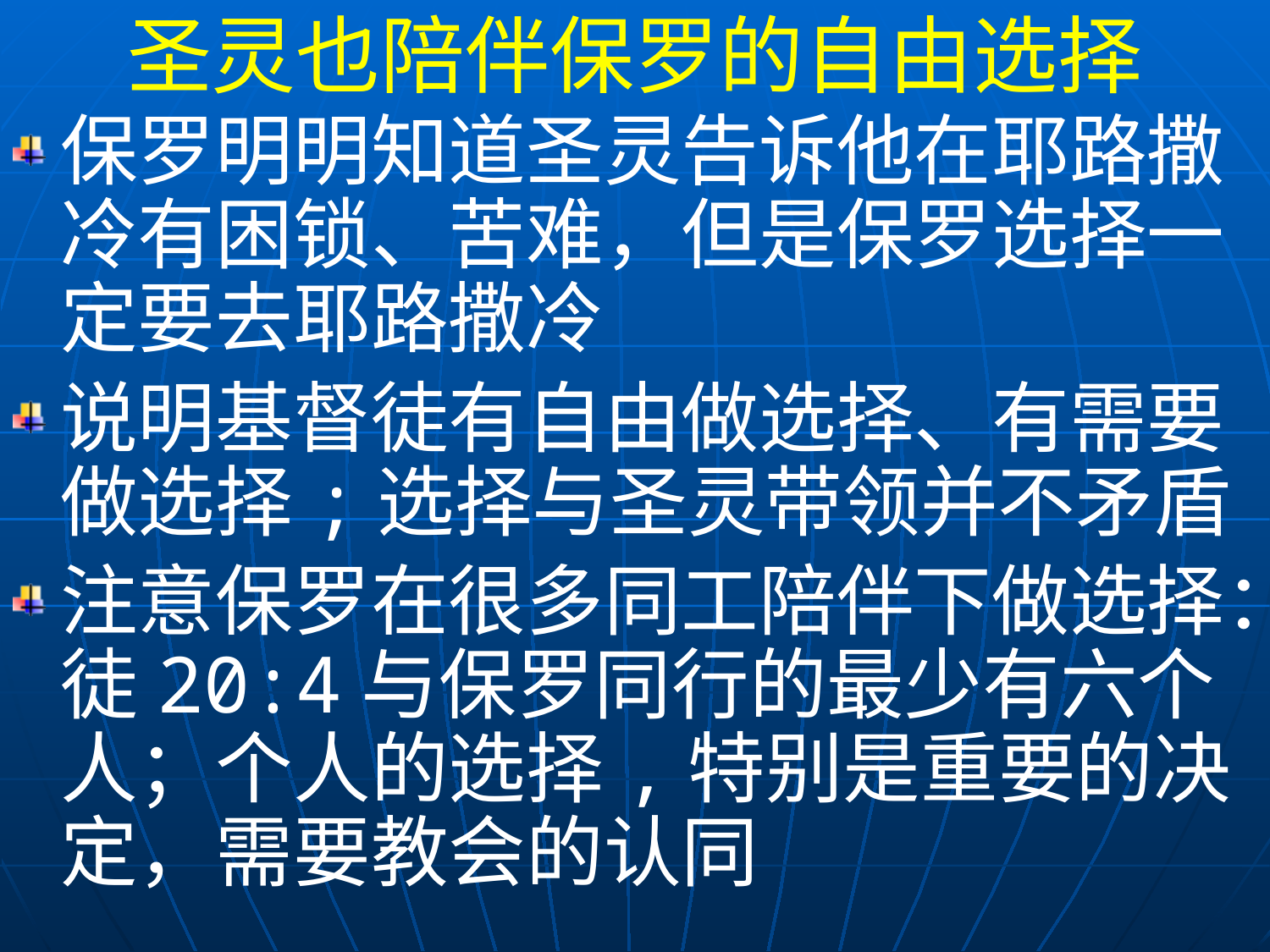

圣灵也陪伴保罗的自由选择
保罗明明知道圣灵告诉他在耶路撒冷有困锁、苦难，但是保罗选择一定要去耶路撒冷
说明基督徒有自由做选择、有需要做选择;选择与圣灵带领并不矛盾
注意保罗在很多同工陪伴下做选择：徒20:4与保罗同行的最少有六个人；个人的选择,特别是重要的决定，需要教会的认同